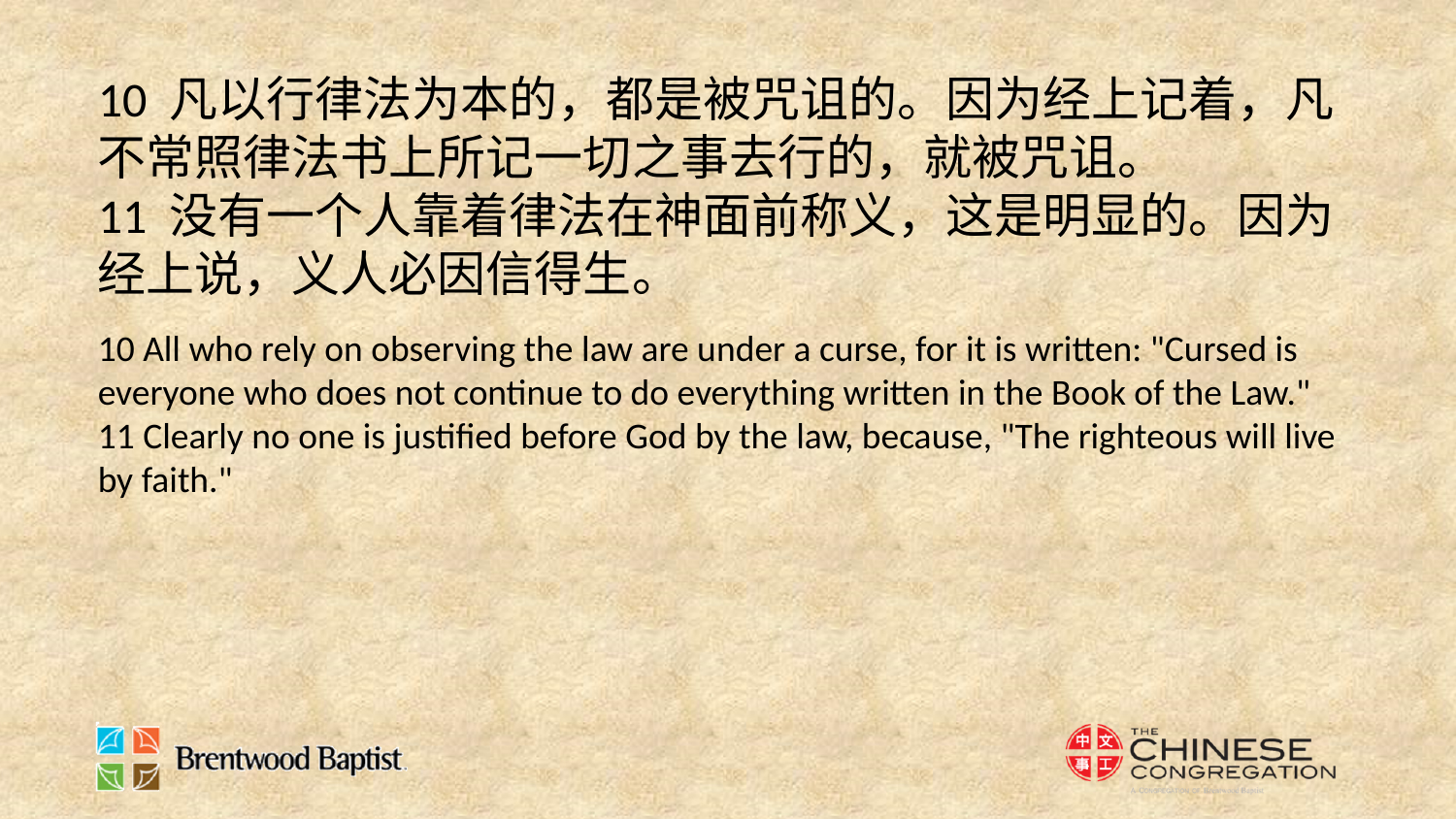

10 凡以行律法为本的，都是被咒诅的。因为经上记着，凡不常照律法书上所记一切之事去行的，就被咒诅。
11 没有一个人靠着律法在神面前称义，这是明显的。因为经上说，义人必因信得生。

10 All who rely on observing the law are under a curse, for it is written: "Cursed is everyone who does not continue to do everything written in the Book of the Law."
11 Clearly no one is justified before God by the law, because, "The righteous will live by faith."